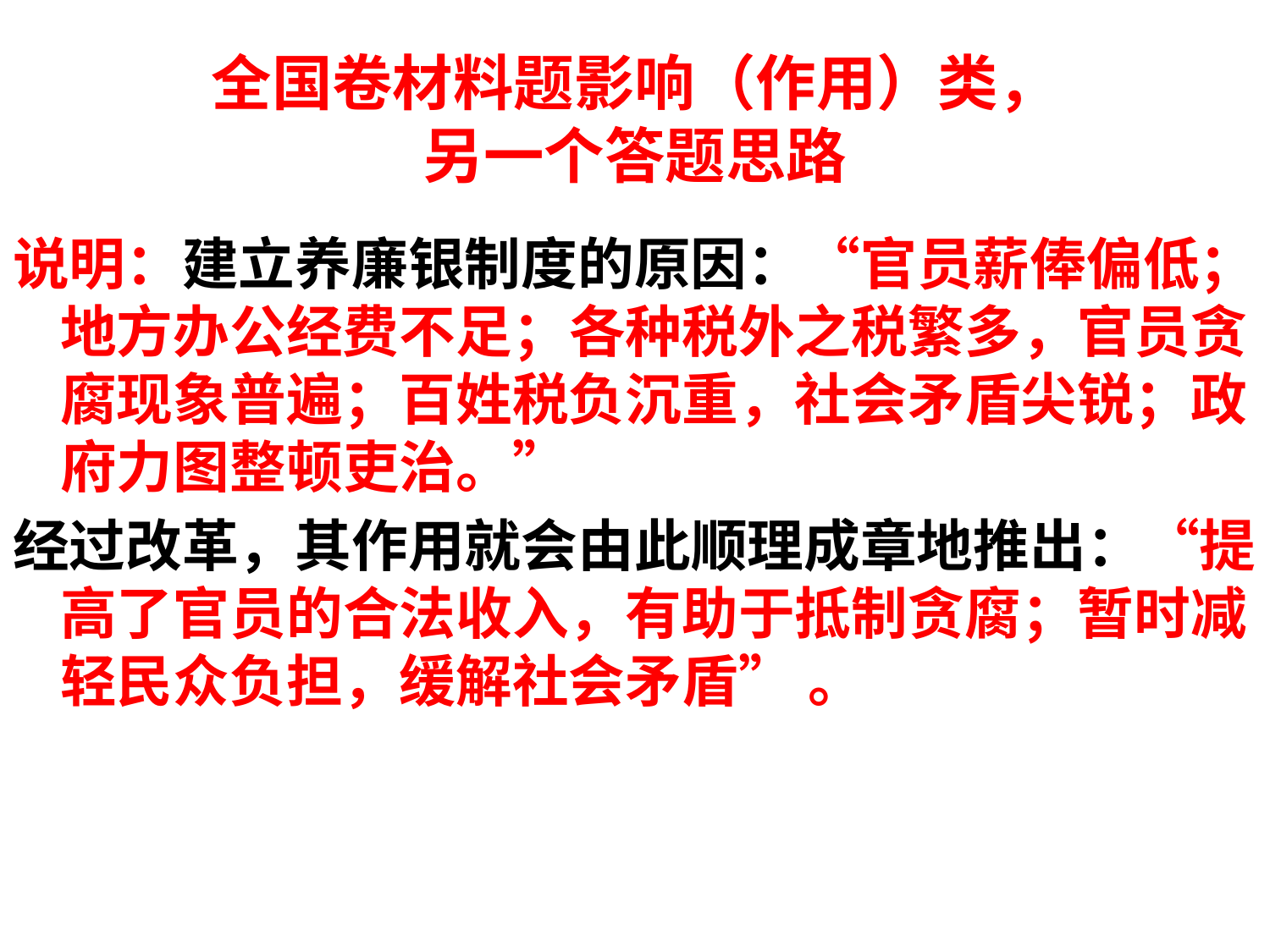

# 全国卷材料题影响（作用）类， 另一个答题思路
说明：建立养廉银制度的原因：“官员薪俸偏低；地方办公经费不足；各种税外之税繁多，官员贪腐现象普遍；百姓税负沉重，社会矛盾尖锐；政府力图整顿吏治。”
经过改革，其作用就会由此顺理成章地推出：“提高了官员的合法收入，有助于抵制贪腐；暂时减轻民众负担，缓解社会矛盾” 。